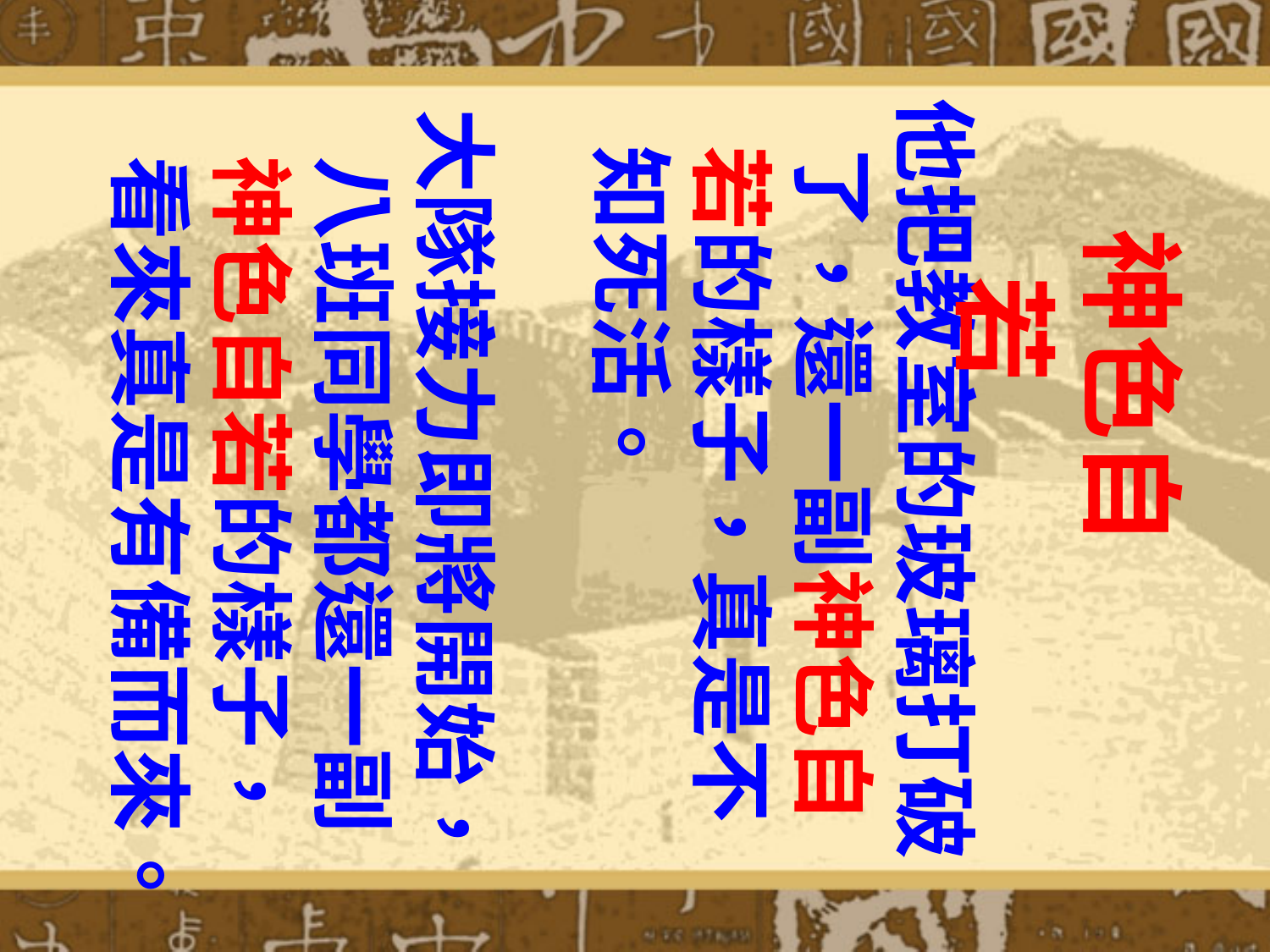

他把教室的玻璃打破了，還一副神色自若的樣子，真是不知死活。
大隊接力即將開始，八班同學都還一副神色自若的樣子，看來真是有備而來。
神色自若